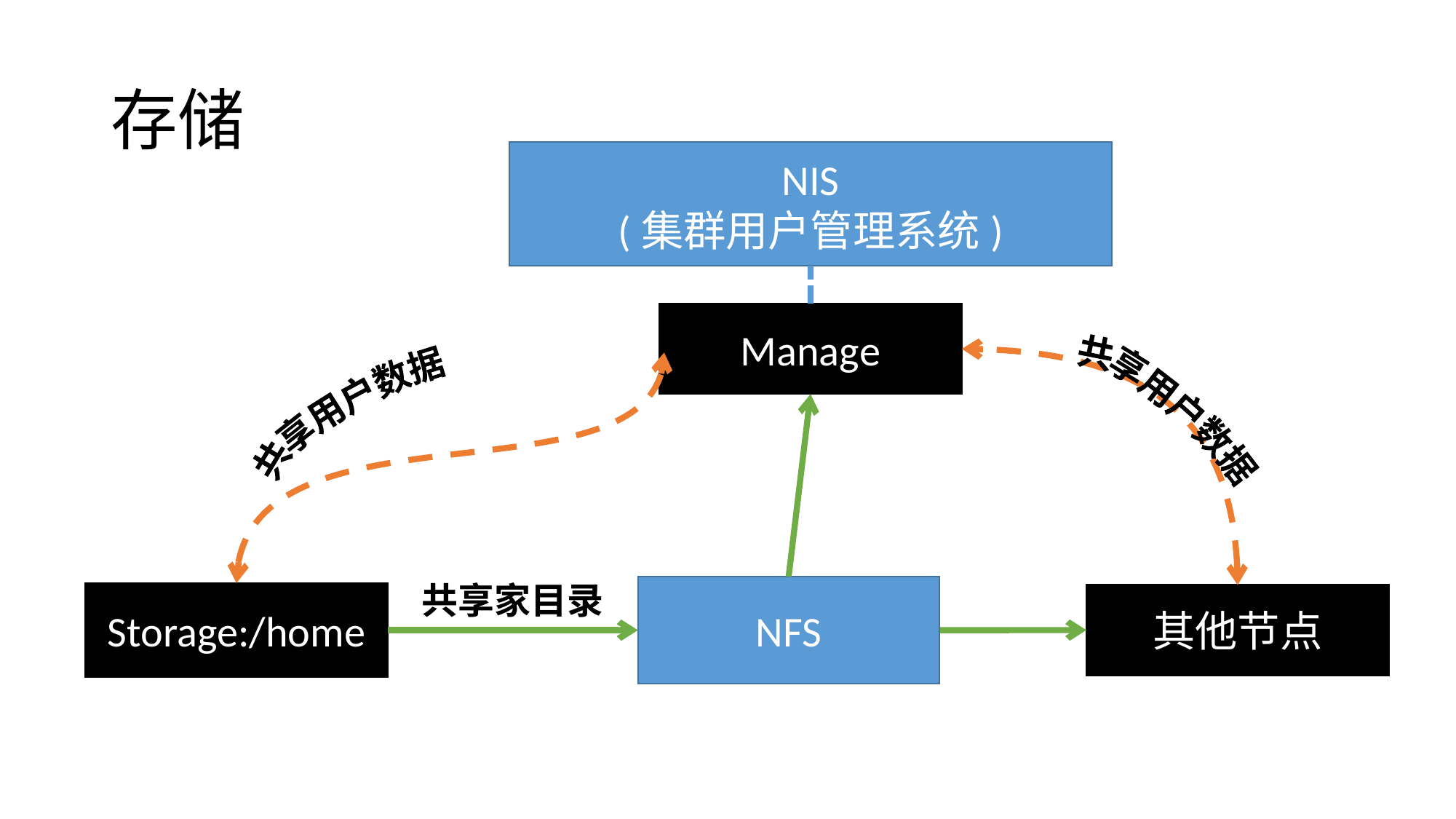

# 存储
NIS
(集群用户管理系统)
Manage
共享用户数据
共享用户数据
共享家目录
NFS
Storage:/home
其他节点